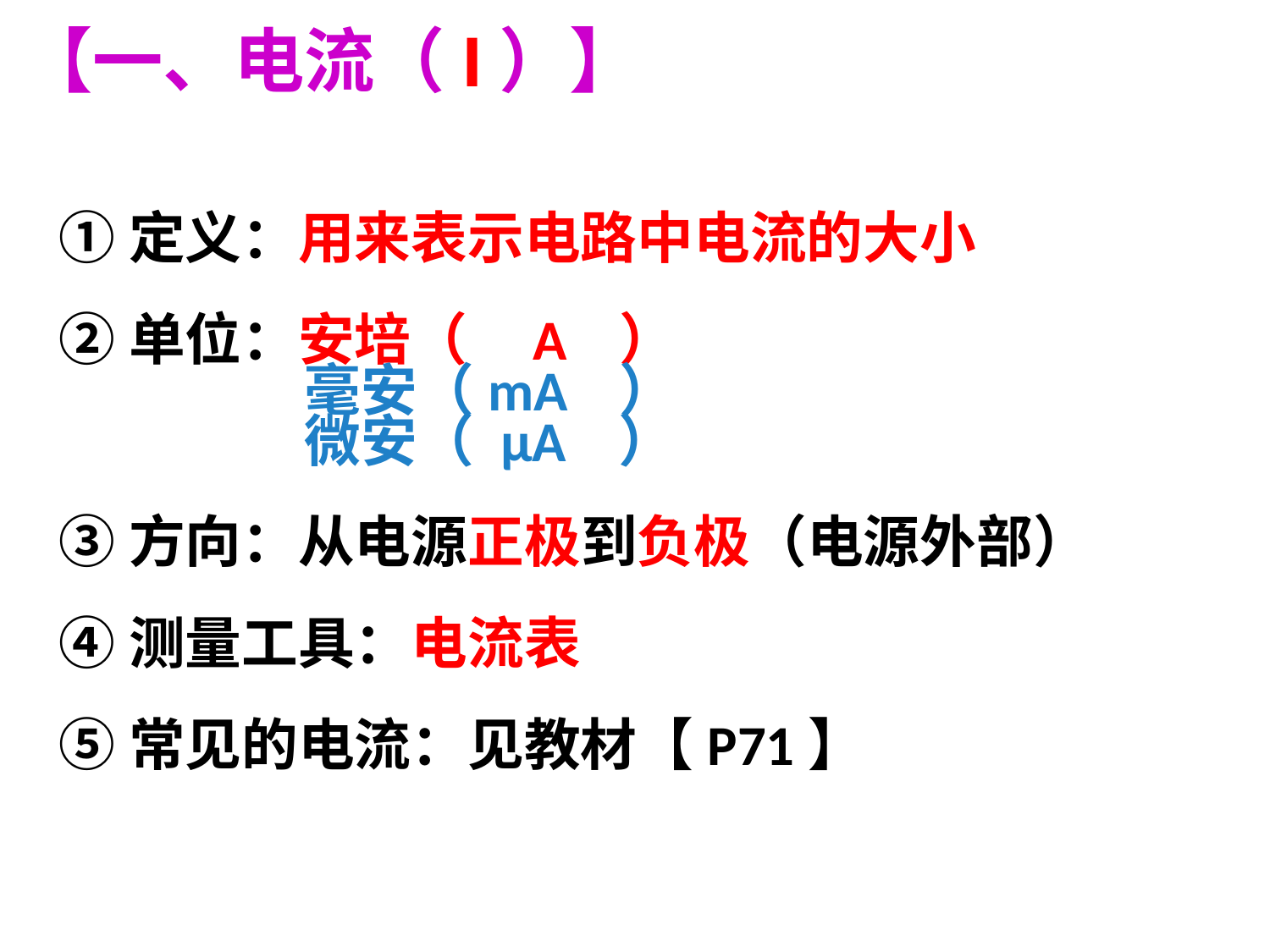

【一、电流（I）】
①定义：用来表示电路中电流的大小

②单位：安培（    A   ）
                  毫安（mA   ）
                  微安（ μA   ）

③方向：从电源正极到负极（电源外部）

④测量工具：电流表

⑤常见的电流：见教材【P71】